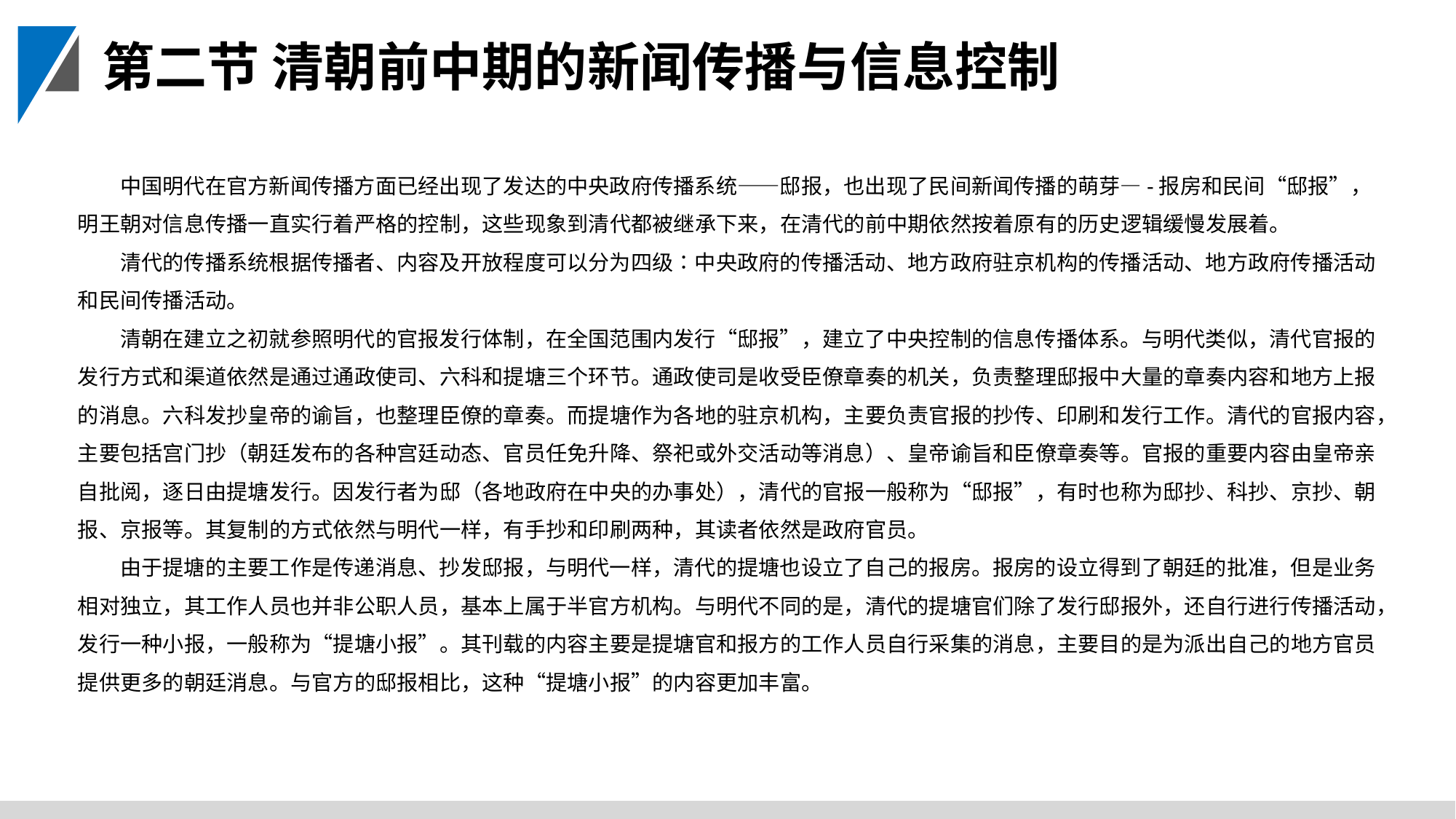

第二节 清朝前中期的新闻传播与信息控制
中国明代在官方新闻传播方面已经出现了发达的中央政府传播系统——邸报，也出现了民间新闻传播的萌芽—-报房和民间“邸报”，明王朝对信息传播一直实行着严格的控制，这些现象到清代都被继承下来，在清代的前中期依然按着原有的历史逻辑缓慢发展着。
清代的传播系统根据传播者、内容及开放程度可以分为四级∶中央政府的传播活动、地方政府驻京机构的传播活动、地方政府传播活动和民间传播活动。
清朝在建立之初就参照明代的官报发行体制，在全国范围内发行“邸报”，建立了中央控制的信息传播体系。与明代类似，清代官报的发行方式和渠道依然是通过通政使司、六科和提塘三个环节。通政使司是收受臣僚章奏的机关，负责整理邸报中大量的章奏内容和地方上报的消息。六科发抄皇帝的谕旨，也整理臣僚的章奏。而提塘作为各地的驻京机构，主要负责官报的抄传、印刷和发行工作。清代的官报内容，主要包括宫门抄（朝廷发布的各种宫廷动态、官员任免升降、祭祀或外交活动等消息）、皇帝谕旨和臣僚章奏等。官报的重要内容由皇帝亲自批阅，逐日由提塘发行。因发行者为邸（各地政府在中央的办事处），清代的官报一般称为“邸报”，有时也称为邸抄、科抄、京抄、朝报、京报等。其复制的方式依然与明代一样，有手抄和印刷两种，其读者依然是政府官员。
由于提塘的主要工作是传递消息、抄发邸报，与明代一样，清代的提塘也设立了自己的报房。报房的设立得到了朝廷的批准，但是业务相对独立，其工作人员也并非公职人员，基本上属于半官方机构。与明代不同的是，清代的提塘官们除了发行邸报外，还自行进行传播活动，发行一种小报，一般称为“提塘小报”。其刊载的内容主要是提塘官和报方的工作人员自行采集的消息，主要目的是为派出自己的地方官员提供更多的朝廷消息。与官方的邸报相比，这种“提塘小报”的内容更加丰富。